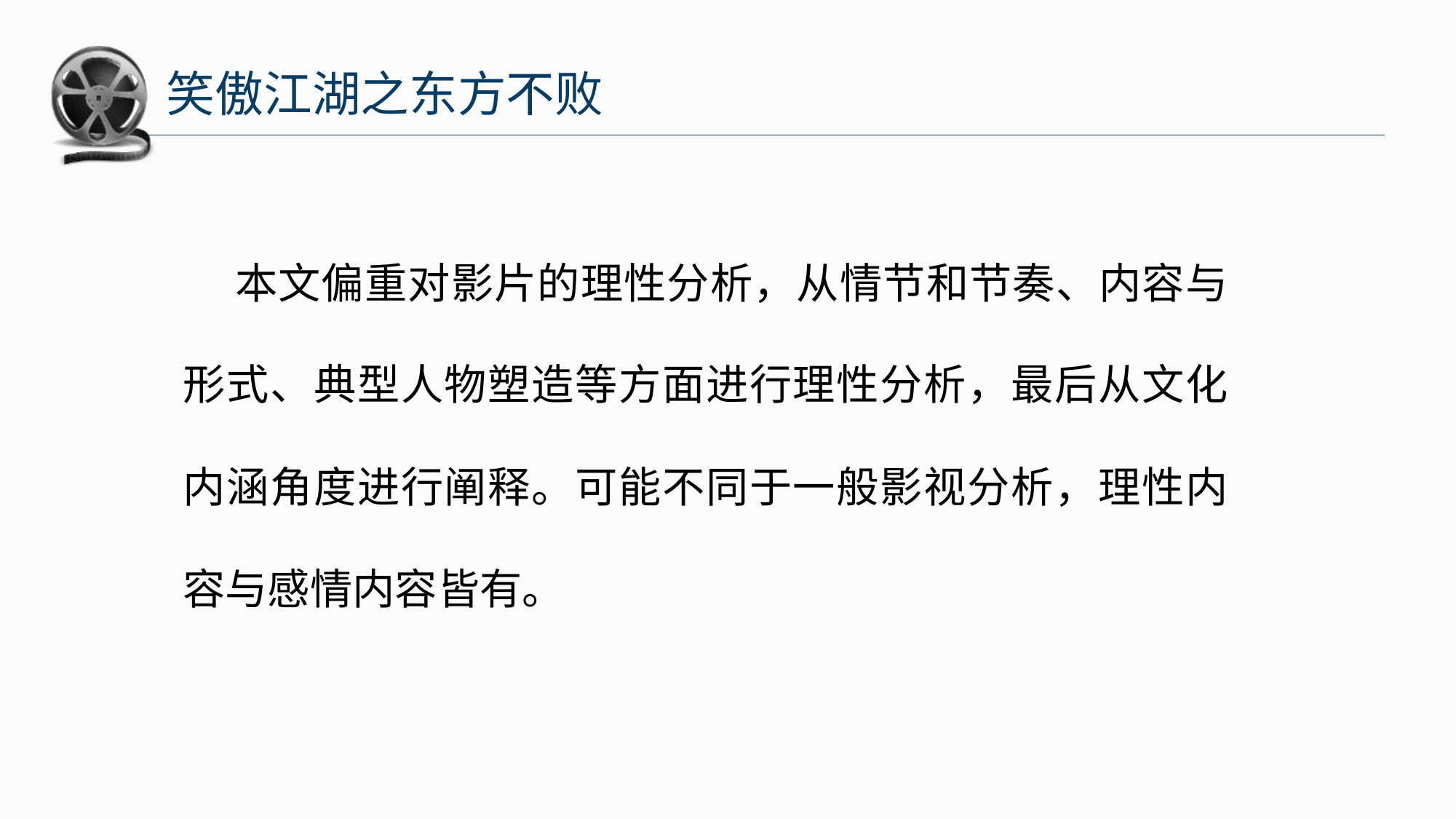

笑傲江湖之东方不败
    本文偏重对影片的理性分析，从情节和节奏、内容与形式、典型人物塑造等方面进行理性分析，最后从文化内涵角度进行阐释。可能不同于一般影视分析，理性内容与感情内容皆有。